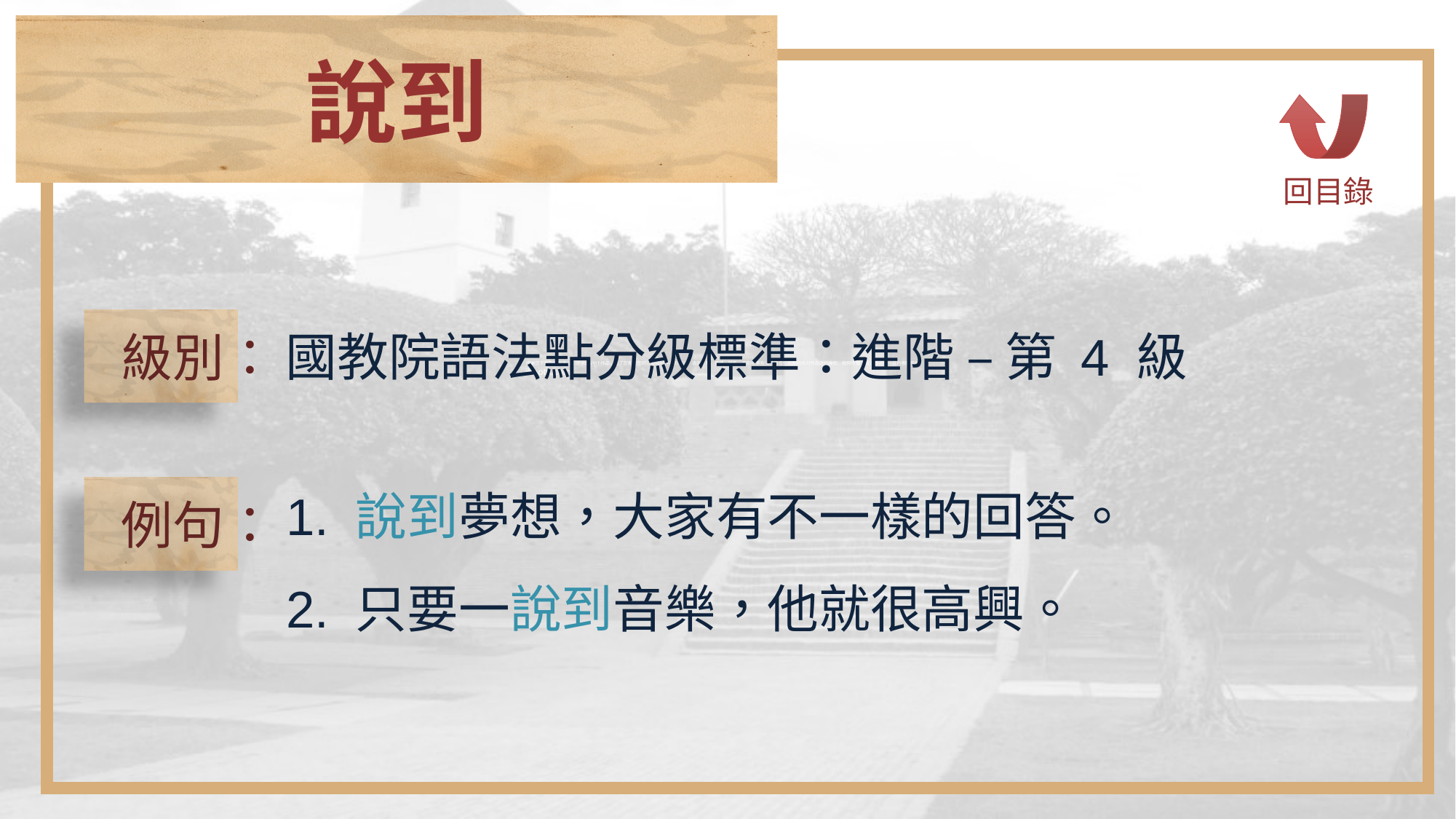

說到

回目錄
 級別：
國教院語法點分級標準：進階 – 第 4 級
 例句：
1. 說到夢想，大家有不一樣的回答。
2. 只要一說到音樂，他就很高興。